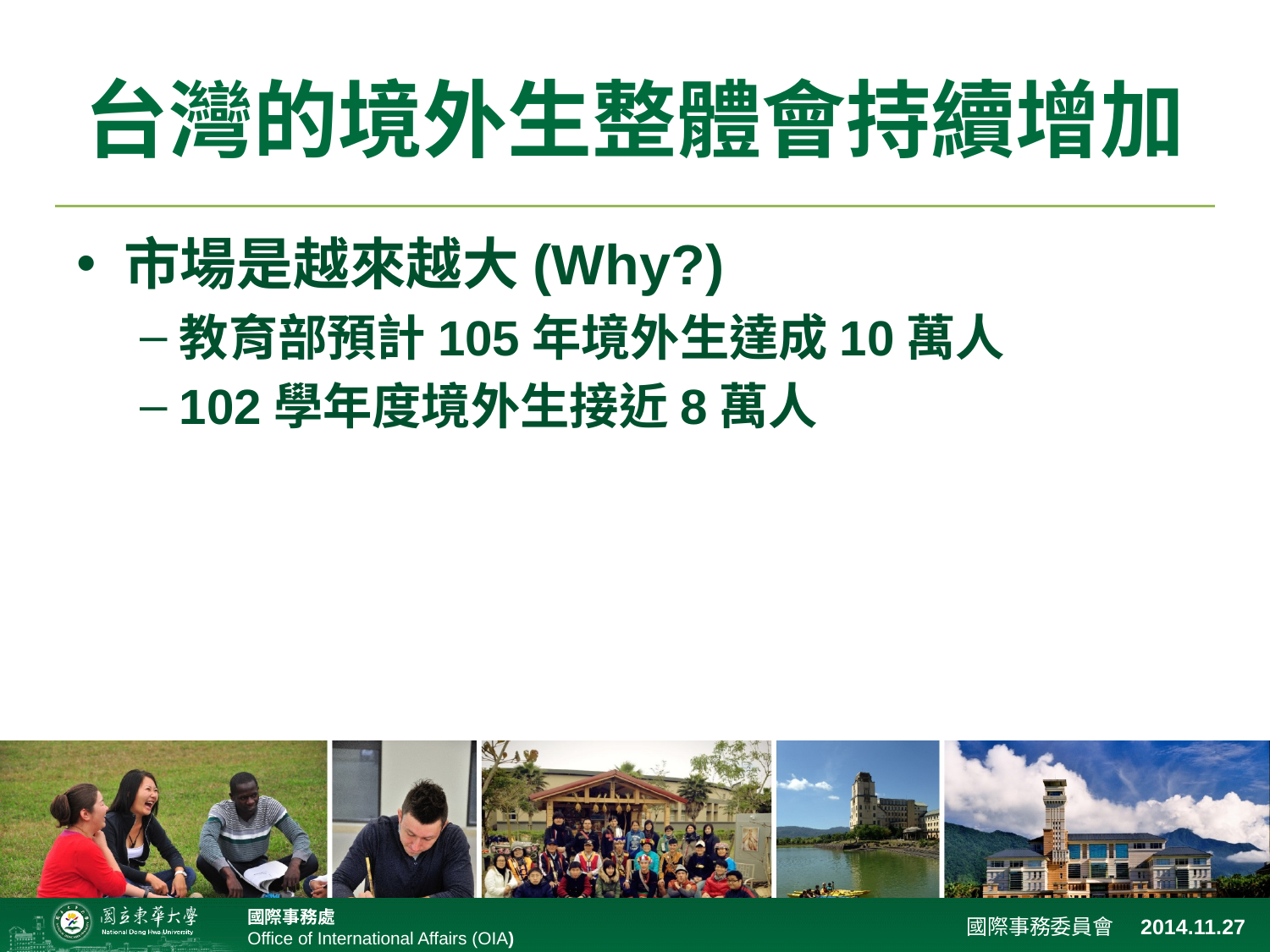

# 台灣的境外生整體會持續增加
市場是越來越大(Why?)
教育部預計105年境外生達成10萬人
102學年度境外生接近8萬人